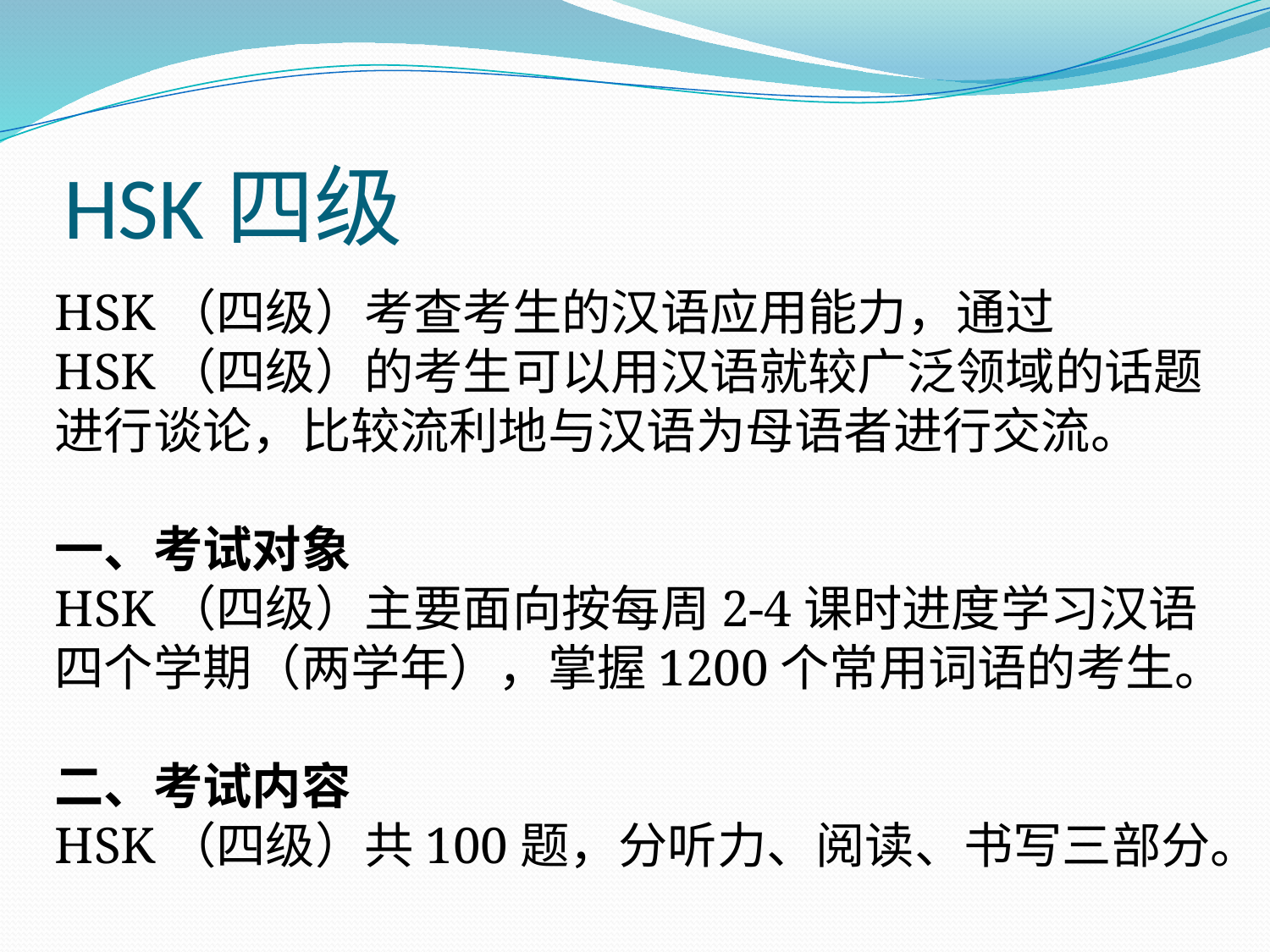

# HSK四级
HSK（四级）考查考生的汉语应用能力，通过HSK（四级）的考生可以用汉语就较广泛领域的话题进行谈论，比较流利地与汉语为母语者进行交流。

一、考试对象
HSK（四级）主要面向按每周2-4课时进度学习汉语四个学期（两学年），掌握1200个常用词语的考生。

二、考试内容
HSK（四级）共100题，分听力、阅读、书写三部分。